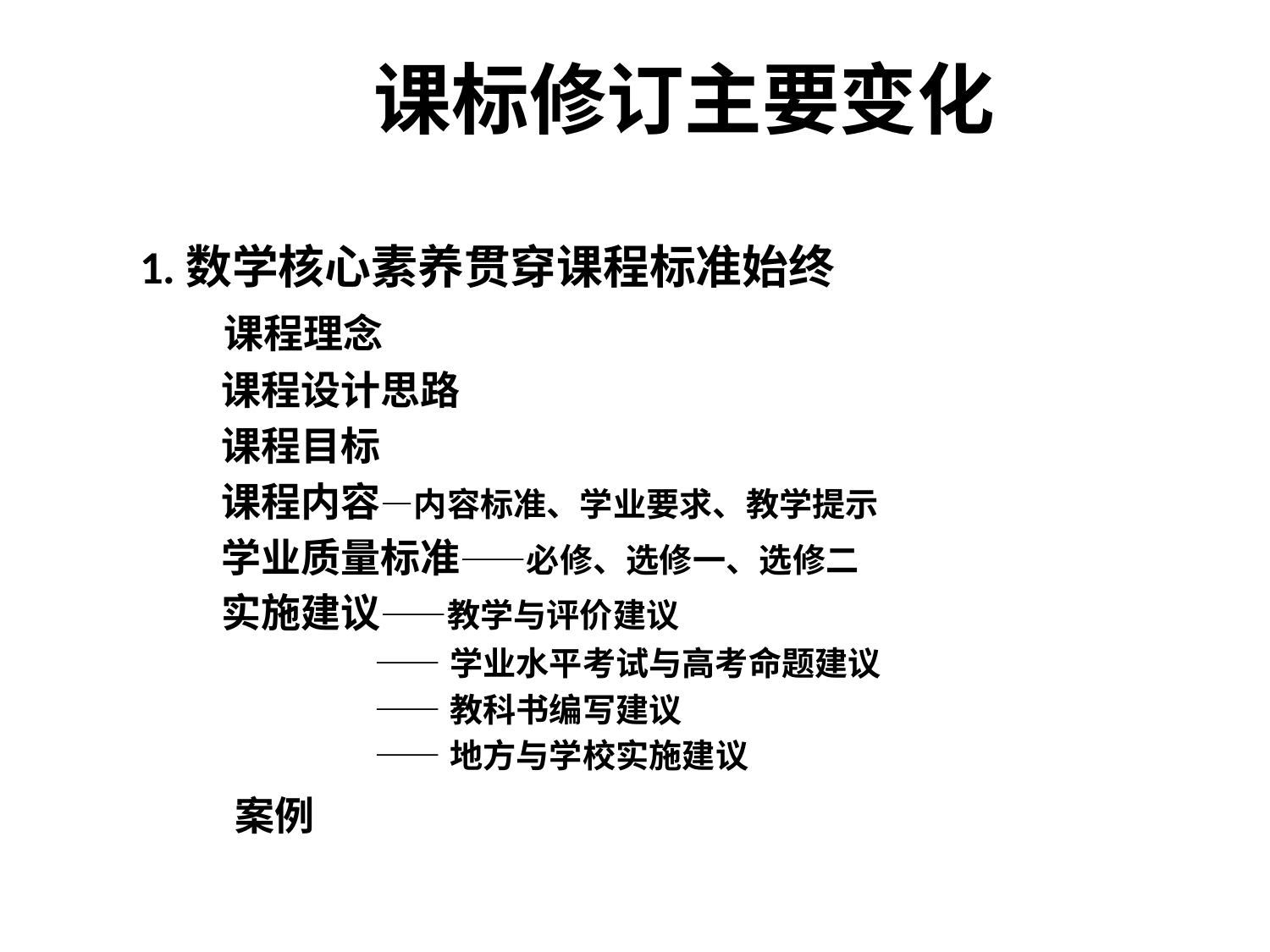

# 课标修订主要变化

1.数学核心素养贯穿课程标准始终
       课程理念
        课程设计思路
        课程目标
        课程内容—内容标准、学业要求、教学提示
        学业质量标准——必修、选修一、选修二
        实施建议——教学与评价建议
                               ——学业水平考试与高考命题建议
                               ——教科书编写建议
                               ——地方与学校实施建议
        案例